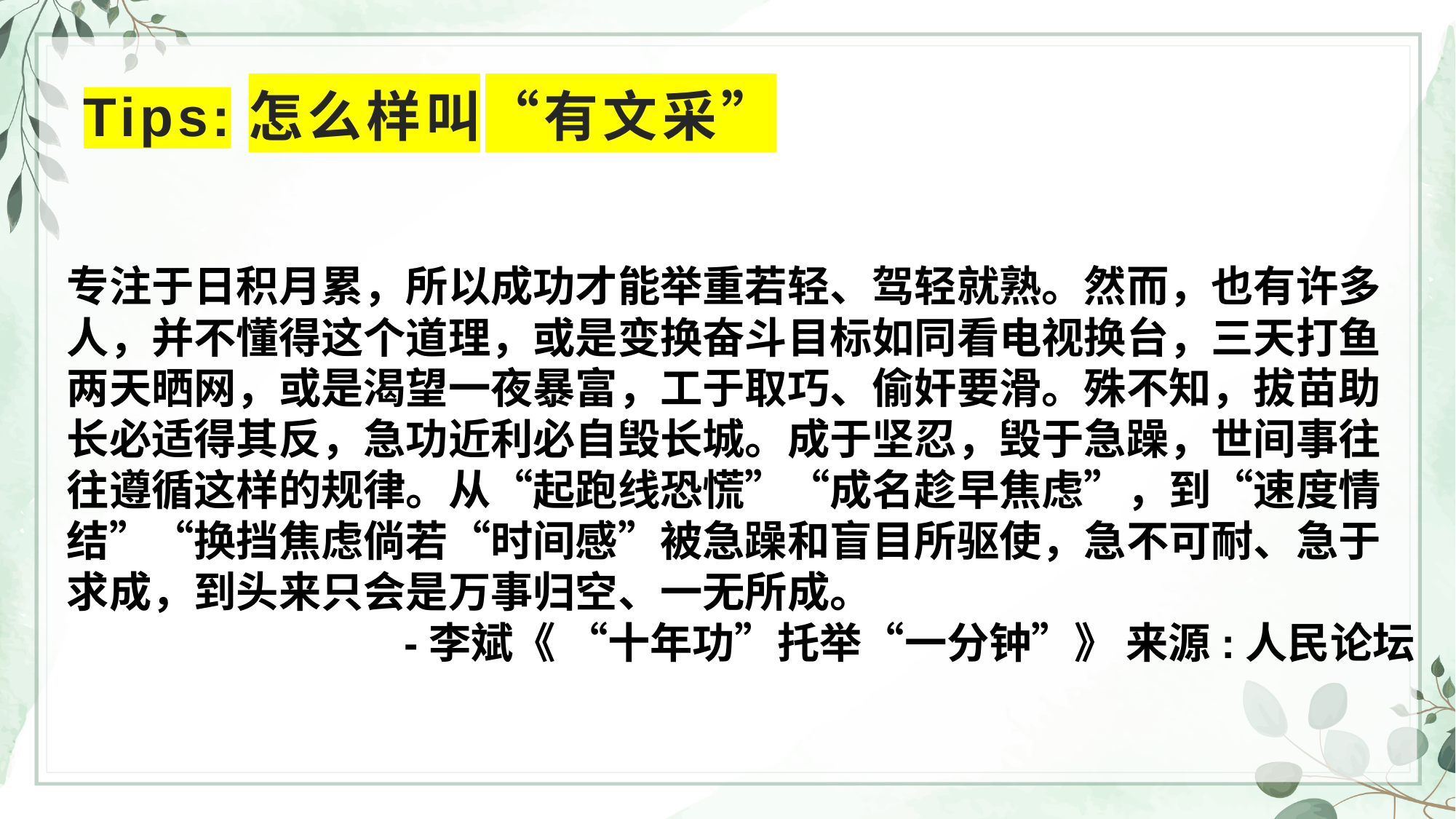

# Tips:怎么样叫“有文采”
专注于日积月累，所以成功才能举重若轻、驾轻就熟。然而，也有许多人，并不懂得这个道理，或是变换奋斗目标如同看电视换台，三天打鱼两天晒网，或是渴望一夜暴富，工于取巧、偷奸要滑。殊不知，拔苗助长必适得其反，急功近利必自毁长城。成于坚忍，毁于急躁，世间事往往遵循这样的规律。从“起跑线恐慌”“成名趁早焦虑”，到“速度情结”“换挡焦虑倘若“时间感”被急躁和盲目所驱使，急不可耐、急于求成，到头来只会是万事归空、一无所成。
-李斌《 “十年功”托举“一分钟”》 来源:人民论坛